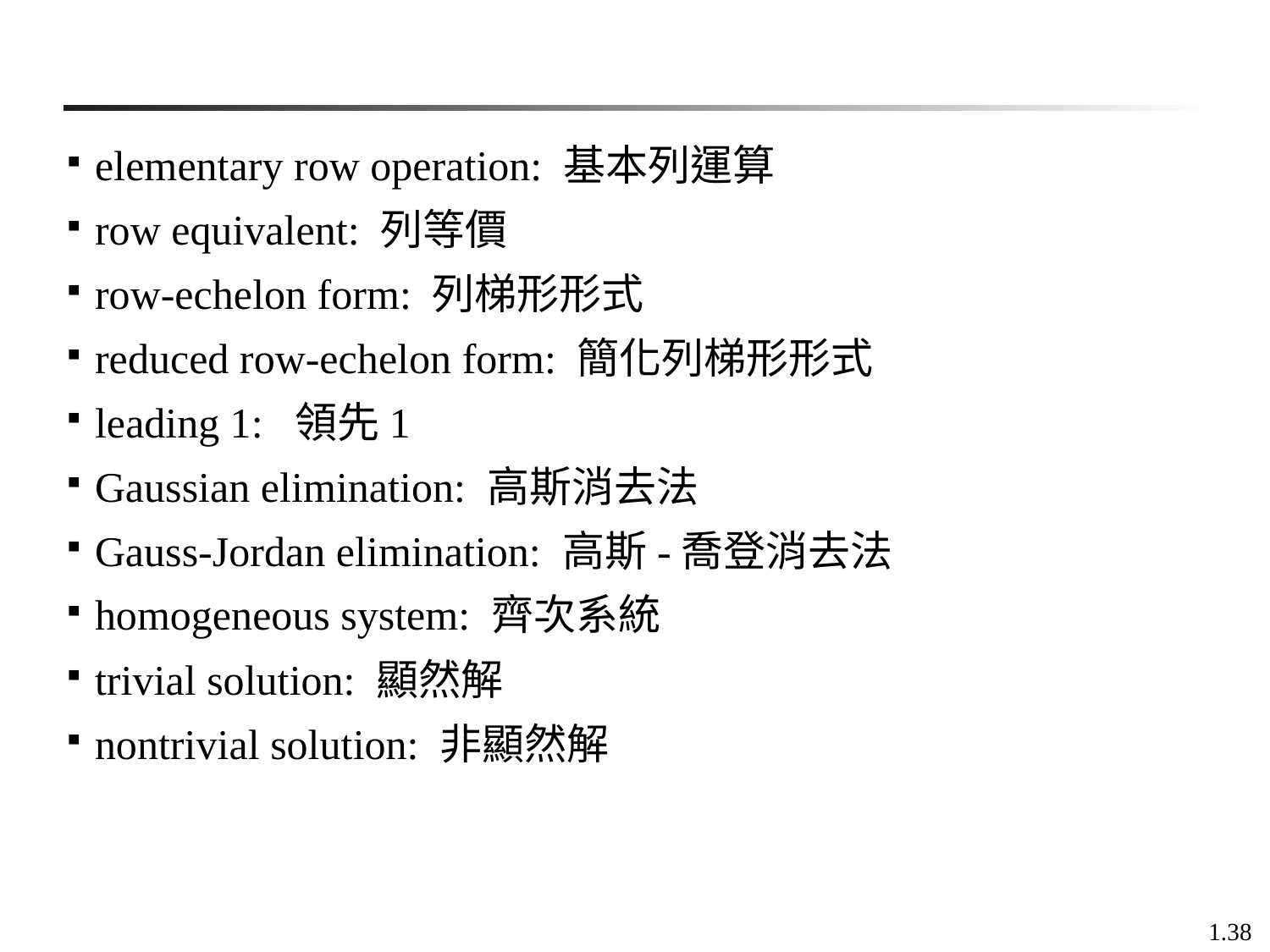

elementary row operation: 基本列運算
row equivalent: 列等價
row-echelon form: 列梯形形式
reduced row-echelon form: 簡化列梯形形式
leading 1:  領先1
Gaussian elimination: 高斯消去法
Gauss-Jordan elimination: 高斯-喬登消去法
homogeneous system: 齊次系統
trivial solution: 顯然解
nontrivial solution: 非顯然解
1.38